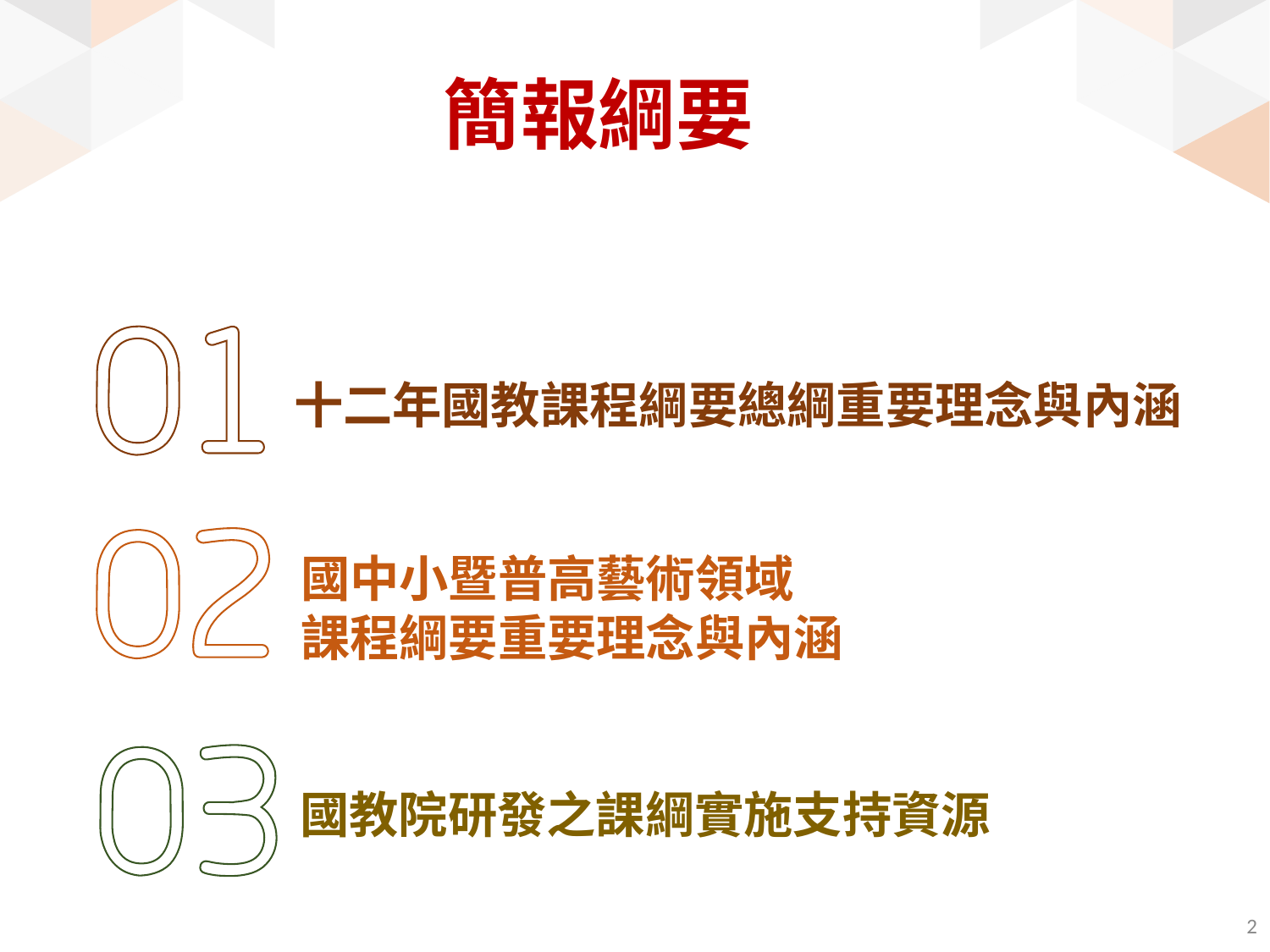

簡報綱要

十二年國教課程綱要總綱重要理念與內涵

國中小暨普高藝術領域
課程綱要重要理念與內涵

國教院研發之課綱實施支持資源

2